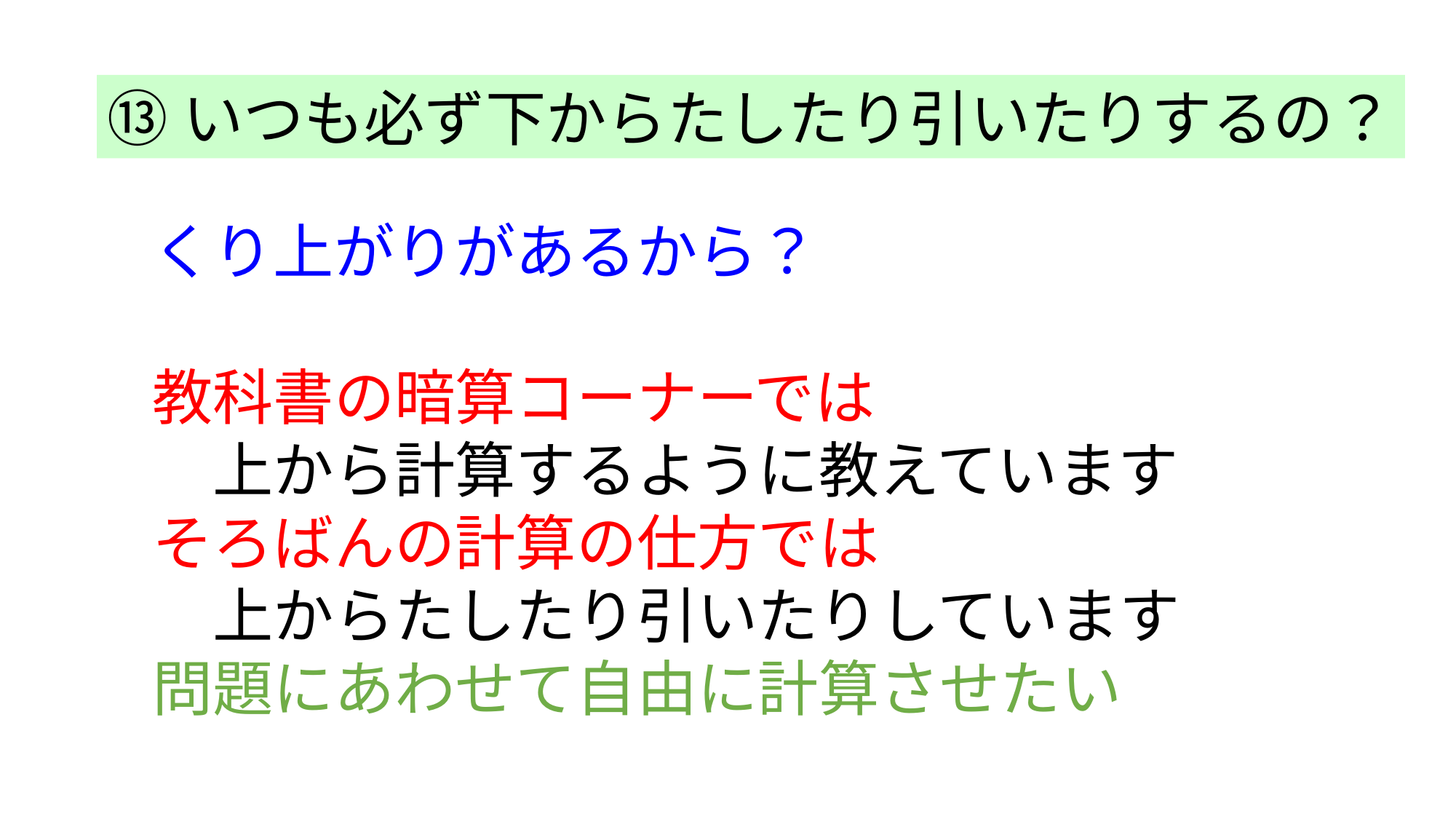

⑬いつも必ず下からたしたり引いたりするの？
くり上がりがあるから？

教科書の暗算コーナーでは
　上から計算するように教えています
そろばんの計算の仕方では
　上からたしたり引いたりしています
問題にあわせて自由に計算させたい